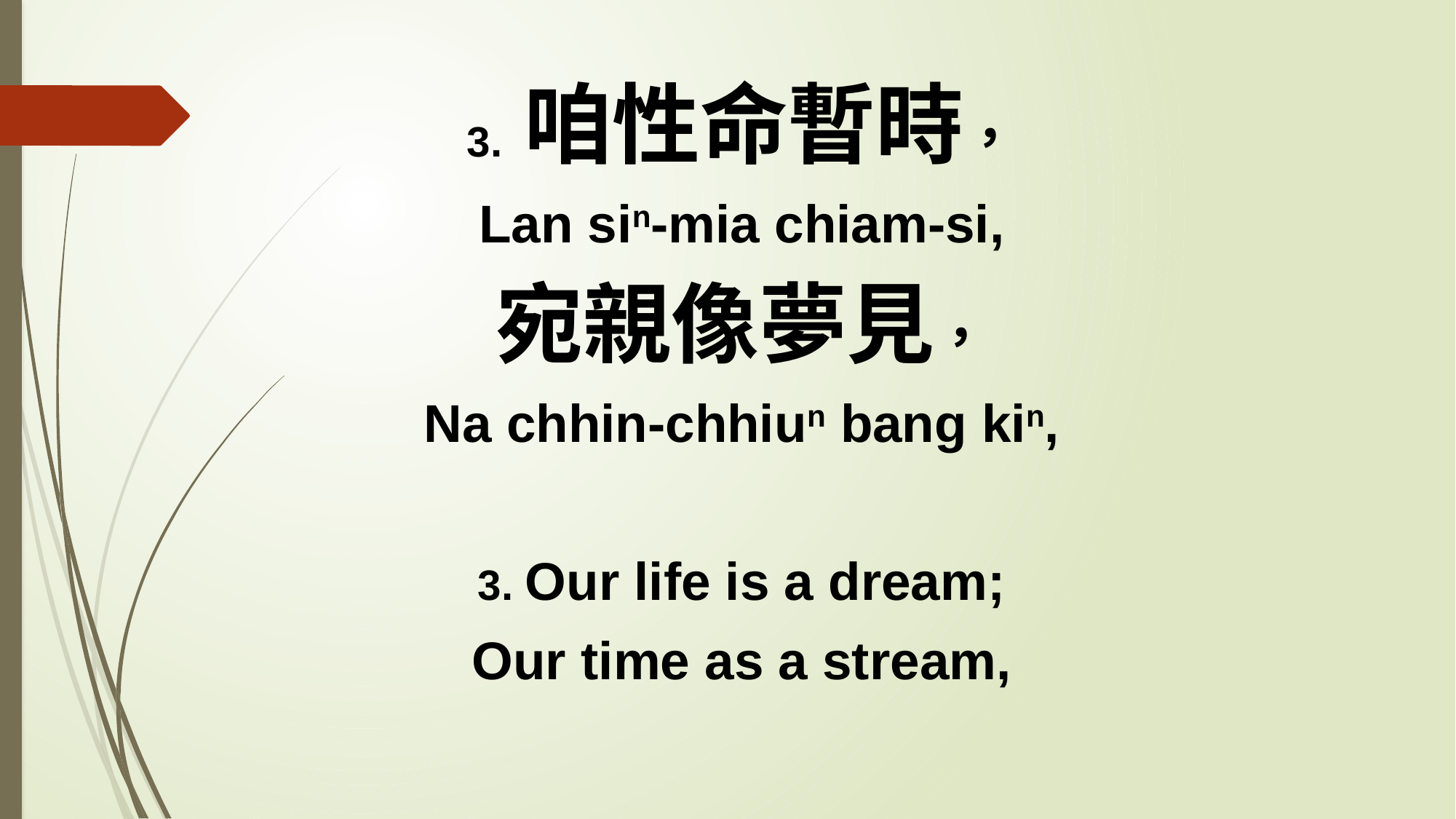

3. 咱性命暫時，
Lan sin-mia chiam-si,
宛親像夢見，
Na chhin-chhiun bang kin,

3. Our life is a dream;
Our time as a stream,